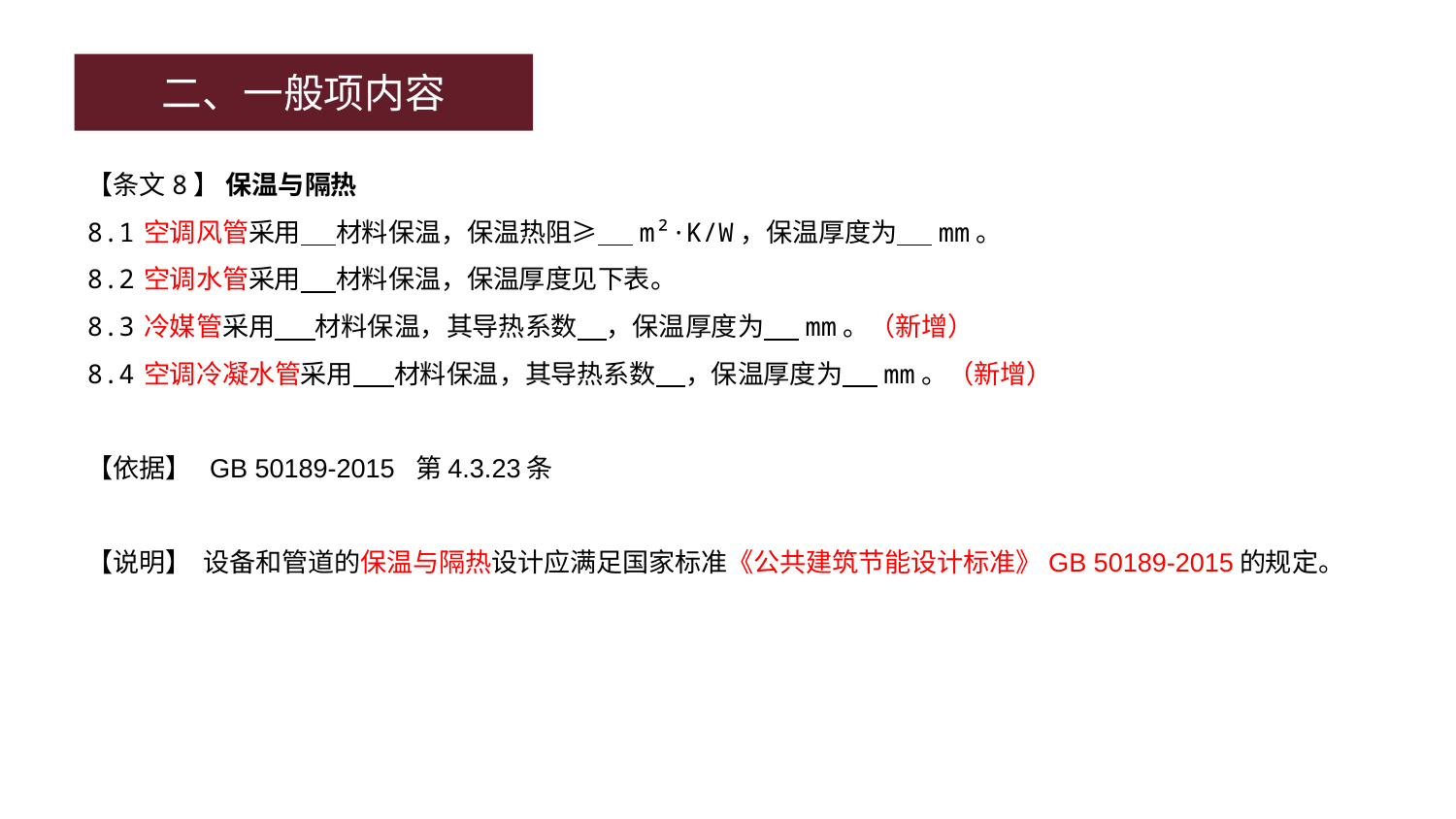

二、一般项内容
【条文8】 保温与隔热
8.1	空调风管采用      材料保温，保温热阻≥      m²·K/W，保温厚度为      mm。
8.2	空调水管采用      材料保温，保温厚度见下表。
8.3	冷媒管采用       材料保温，其导热系数     ，保温厚度为      mm。（新增）
8.4	空调冷凝水管采用       材料保温，其导热系数     ，保温厚度为      mm。（新增）

【依据】  GB 50189-2015  第4.3.23条

【说明】  设备和管道的保温与隔热设计应满足国家标准《公共建筑节能设计标准》GB 50189-2015的规定。